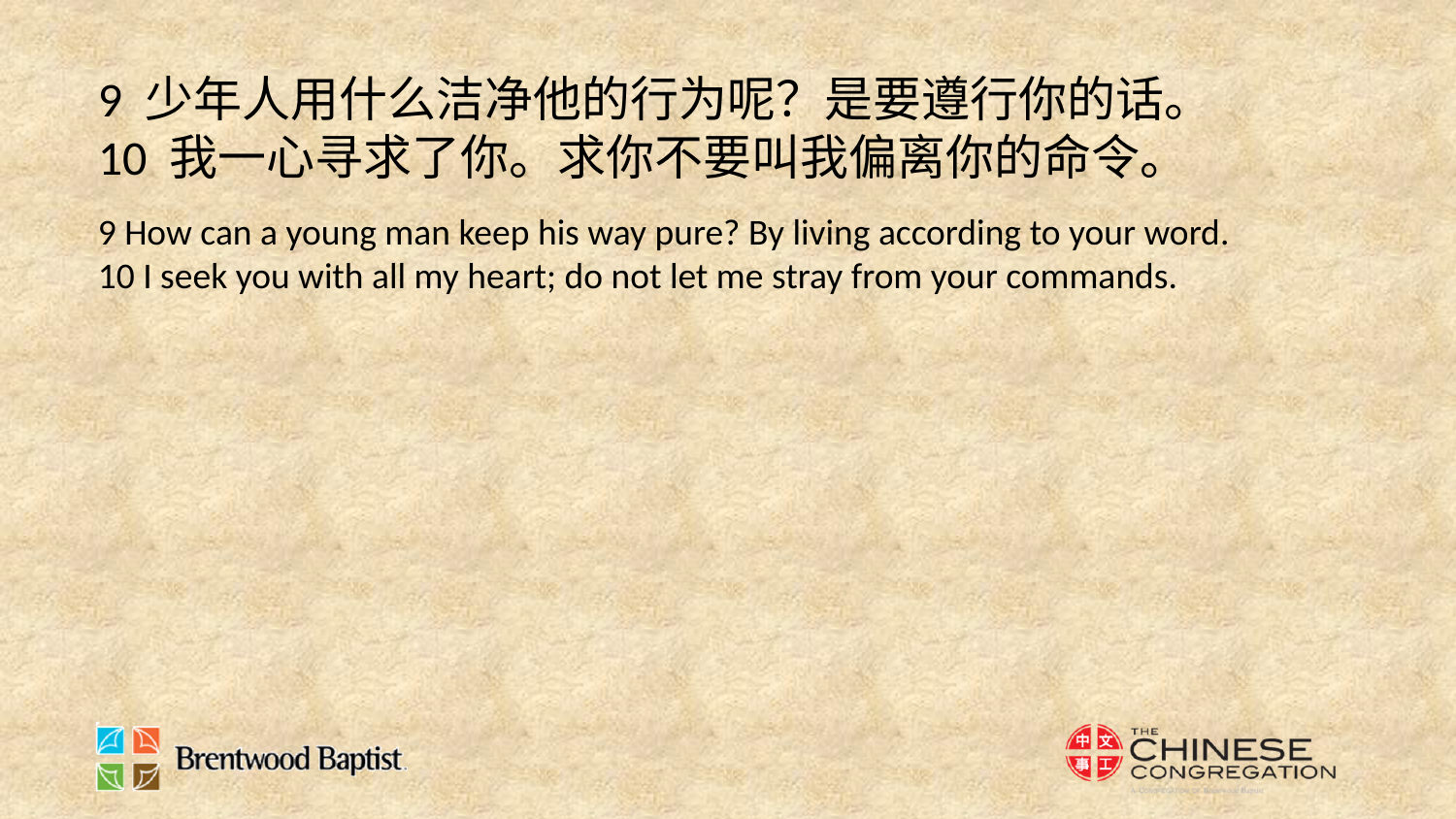

9 少年人用什么洁净他的行为呢？是要遵行你的话。
10 我一心寻求了你。求你不要叫我偏离你的命令。

9 How can a young man keep his way pure? By living according to your word.
10 I seek you with all my heart; do not let me stray from your commands.